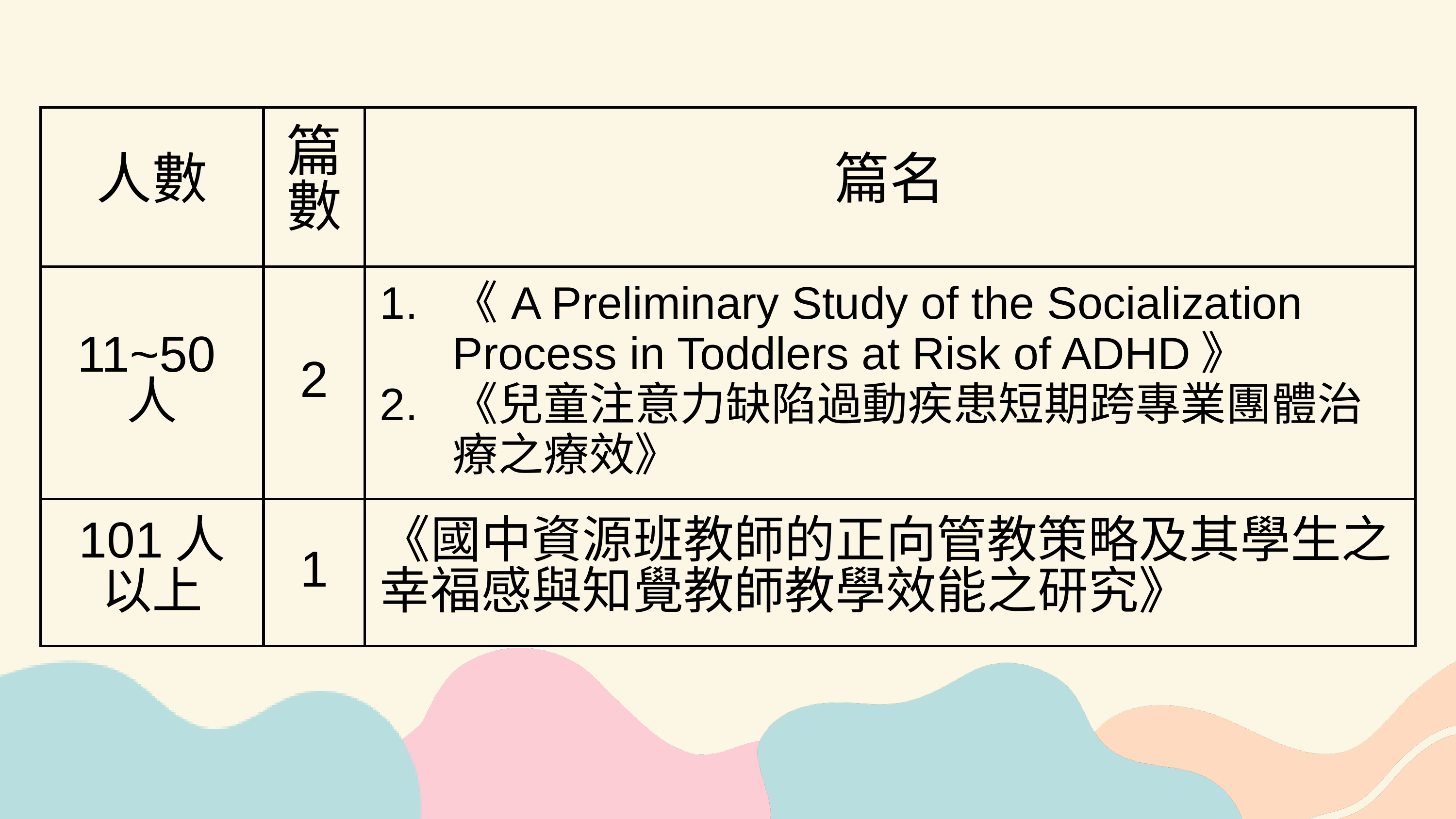

| 人數 | 篇數 | 篇名 |
| --- | --- | --- |
| 11~50人 | 2 | 《A Preliminary Study of the Socialization Process in Toddlers at Risk of ADHD》 《兒童注意力缺陷過動疾患短期跨專業團體治療之療效》 |
| 101人 以上 | 1 | 《國中資源班教師的正向管教策略及其學生之幸福感與知覺教師教學效能之研究》 |